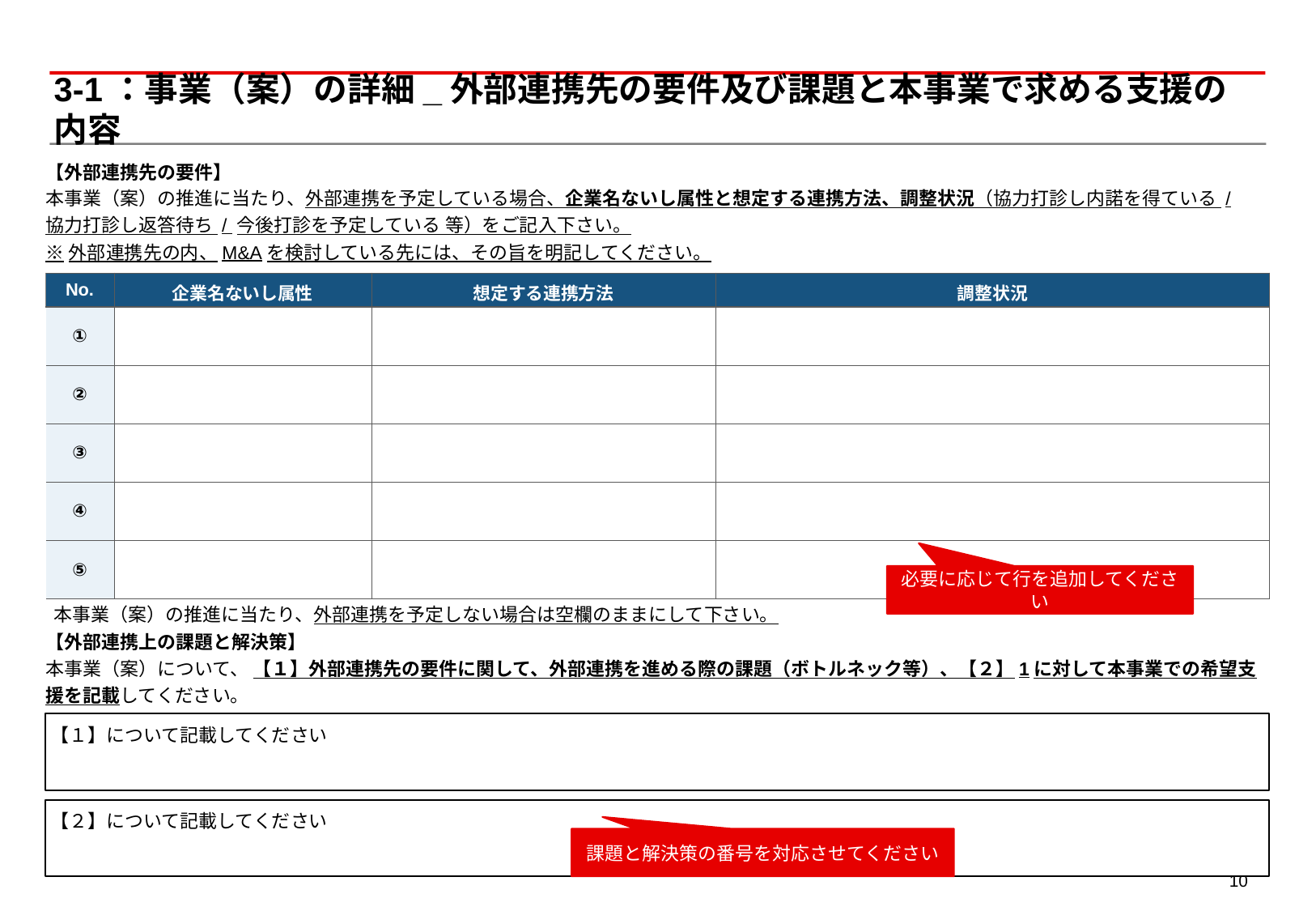

# 3-1：事業（案）の詳細_外部連携先の要件及び課題と本事業で求める支援の内容
【外部連携先の要件】
本事業（案）の推進に当たり、外部連携を予定している場合、企業名ないし属性と想定する連携方法、調整状況（協力打診し内諾を得ている / 協力打診し返答待ち / 今後打診を予定している 等）をご記入下さい。
※外部連携先の内、M&Aを検討している先には、その旨を明記してください。
| No. | 企業名ないし属性 | 想定する連携方法 | 調整状況 |
| --- | --- | --- | --- |
| ① |  |  |  |
| ② |  |  |  |
| ③ |  |  |  |
| ④ |  |  |  |
| ⑤ |  |  |  |
必要に応じて行を追加してください
本事業（案）の推進に当たり、外部連携を予定しない場合は空欄のままにして下さい。
【外部連携上の課題と解決策】
本事業（案）について、 【１】外部連携先の要件に関して、外部連携を進める際の課題（ボトルネック等）、【２】1に対して本事業での希望支援を記載してください。
本事業（案）の推進に当たり、外部連携を予定しない場合、または外部連携を進める際の課題がない場合、空欄のままにして下さい。
【１】について記載してください

【２】について記載してください

課題と解決策の番号を対応させてください